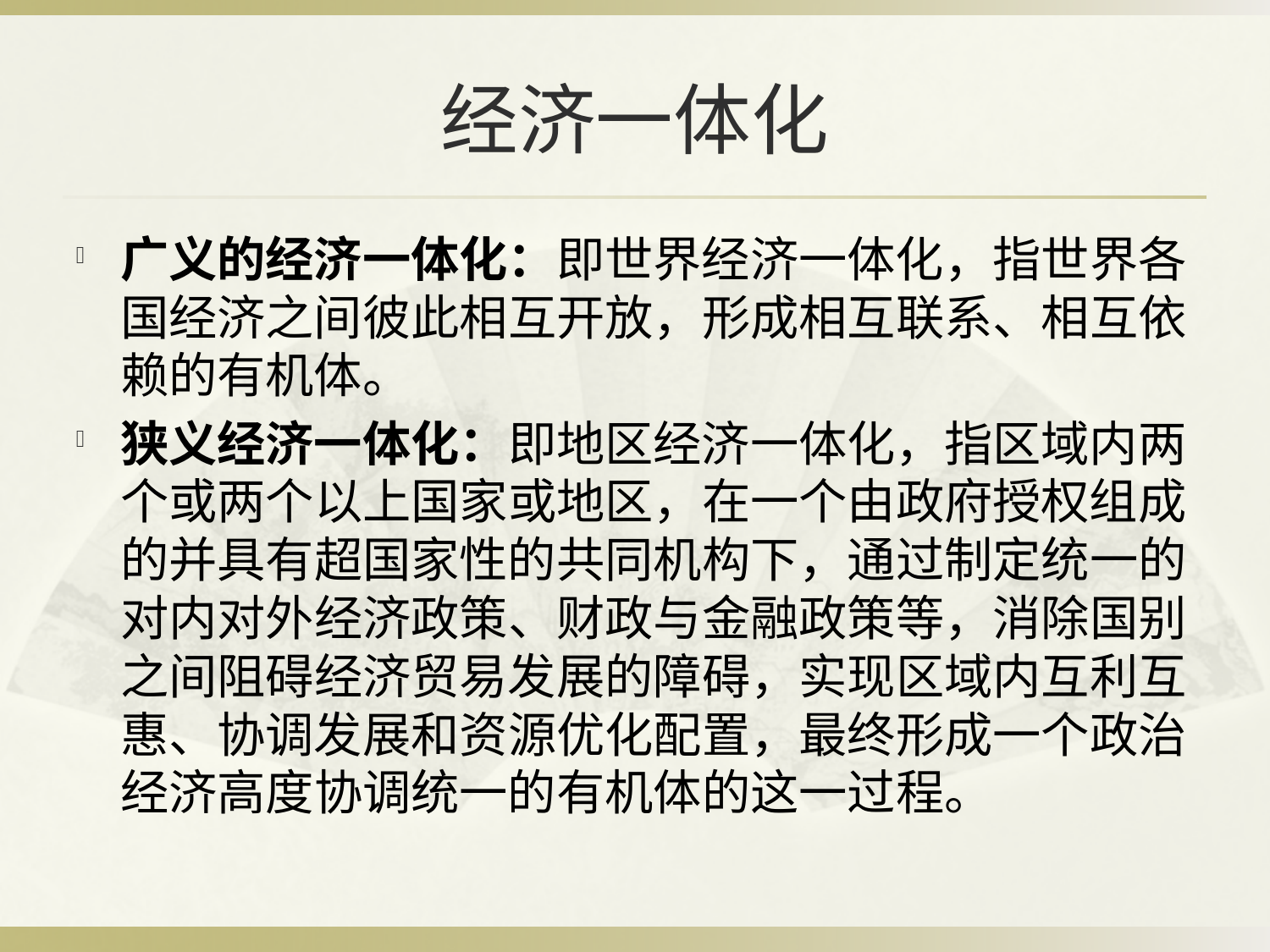

# 经济一体化
广义的经济一体化：即世界经济一体化，指世界各国经济之间彼此相互开放，形成相互联系、相互依赖的有机体。
狭义经济一体化：即地区经济一体化，指区域内两个或两个以上国家或地区，在一个由政府授权组成的并具有超国家性的共同机构下，通过制定统一的对内对外经济政策、财政与金融政策等，消除国别之间阻碍经济贸易发展的障碍，实现区域内互利互惠、协调发展和资源优化配置，最终形成一个政治经济高度协调统一的有机体的这一过程。